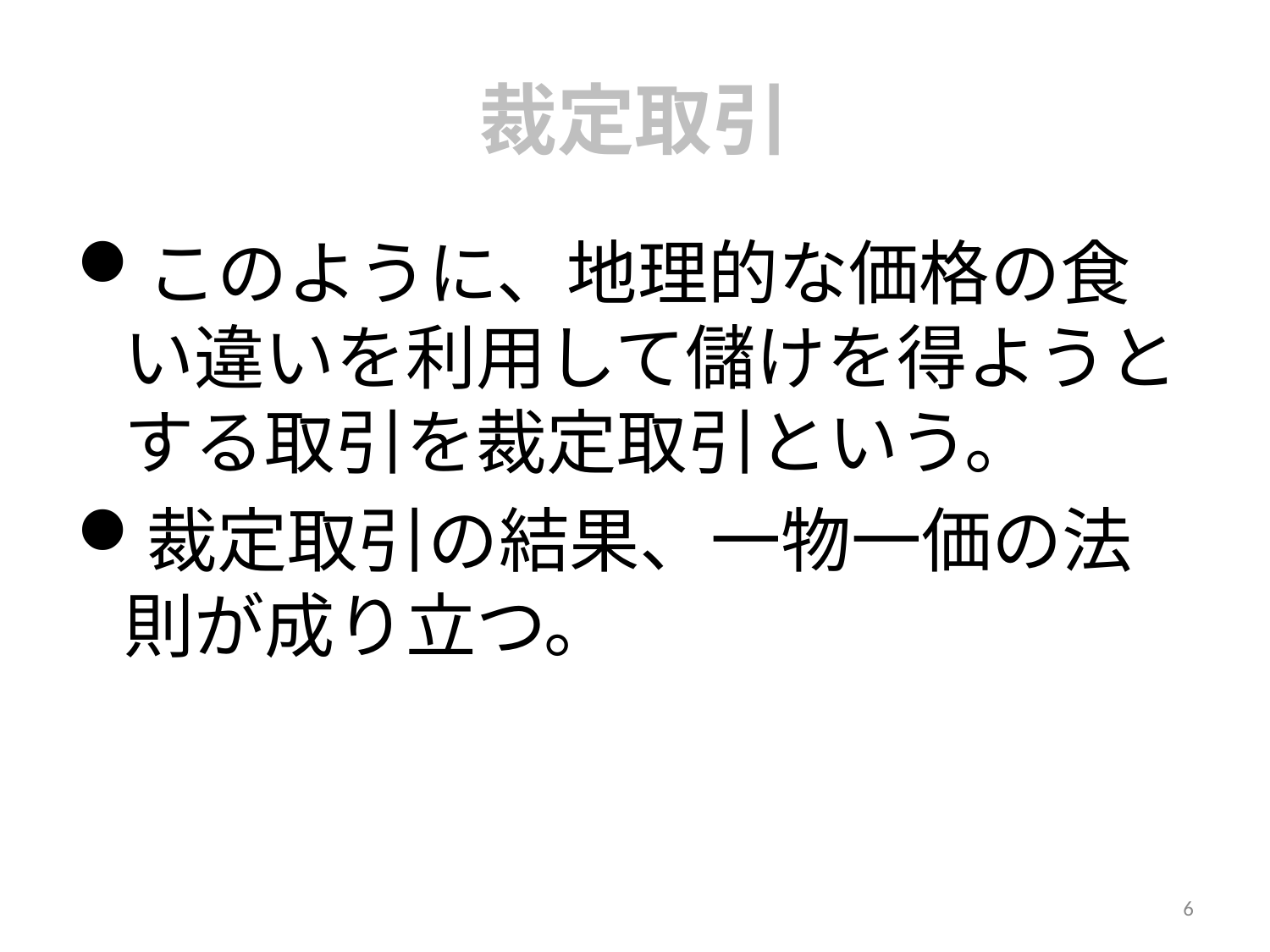

# 裁定取引
このように、地理的な価格の食い違いを利用して儲けを得ようとする取引を裁定取引という。
裁定取引の結果、一物一価の法則が成り立つ。
6